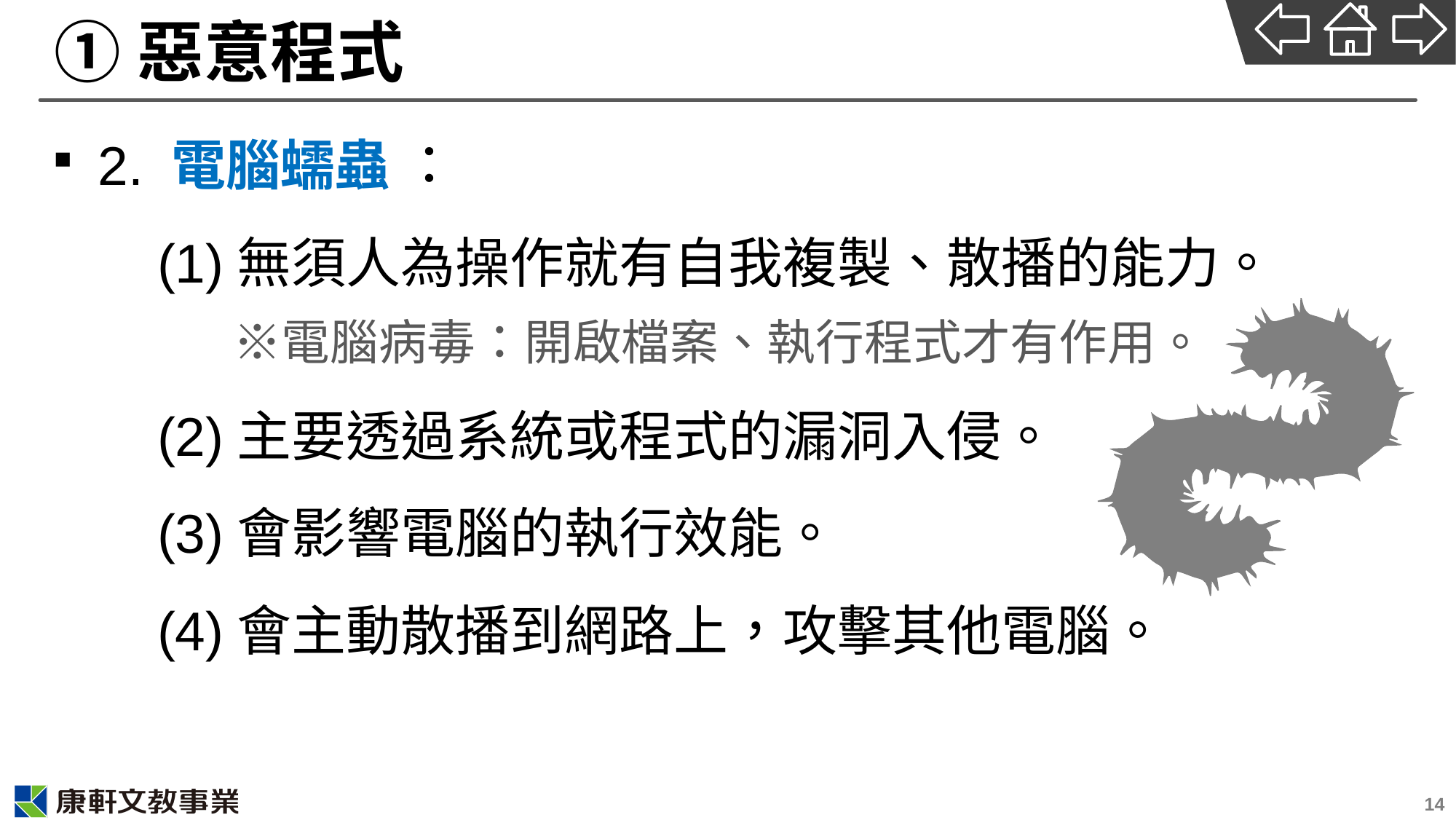

# ①惡意程式
2. 電腦蠕蟲 ：
(1)無須人為操作就有自我複製、散播的能力。
※電腦病毒：開啟檔案、執行程式才有作用。
(2)主要透過系統或程式的漏洞入侵。
(3)會影響電腦的執行效能。
(4)會主動散播到網路上，攻擊其他電腦。

14